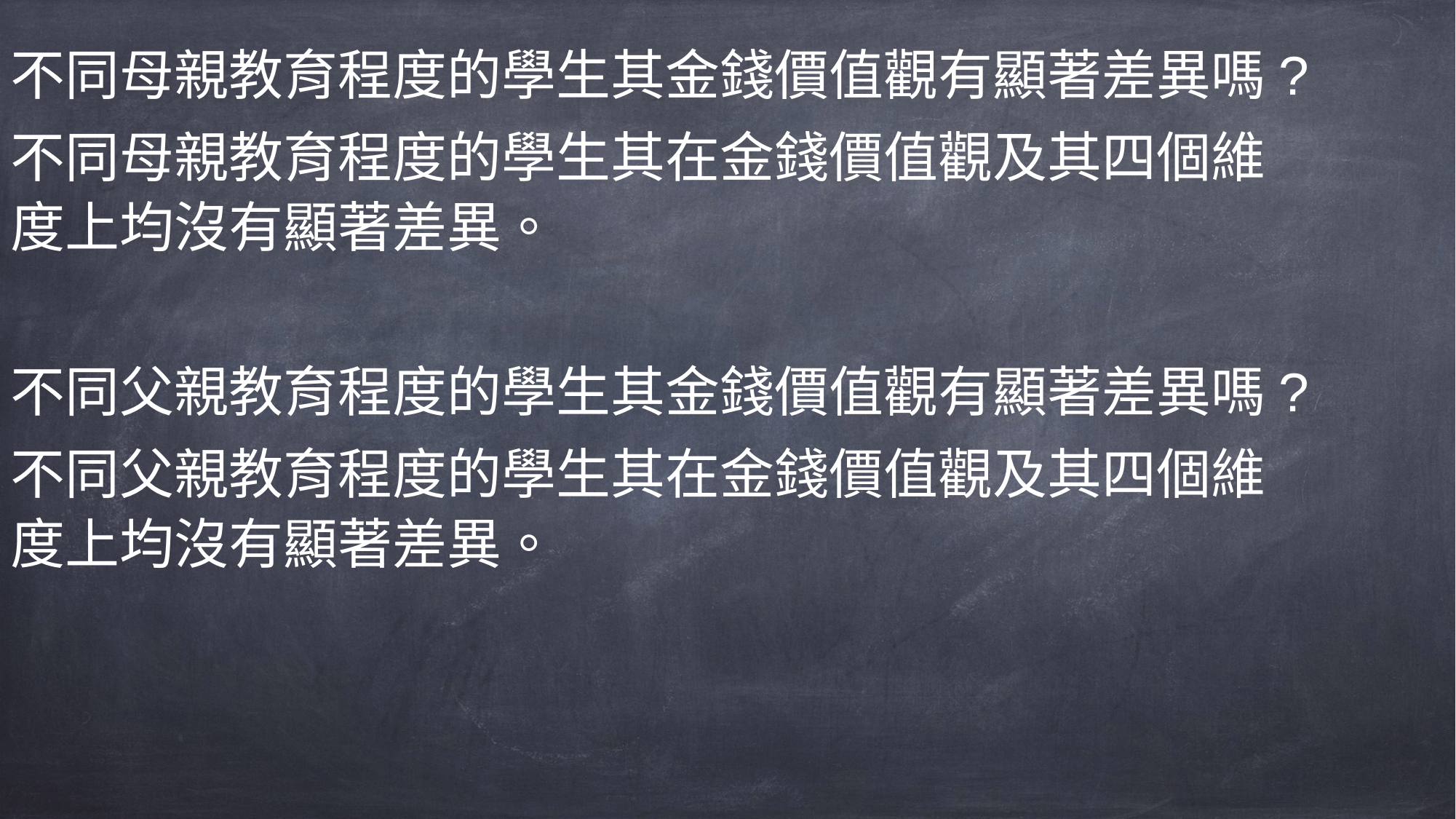

不同母親教育程度的學生其金錢價值觀有顯著差異嗎?
不同母親教育程度的學生其在金錢價值觀及其四個維度上均沒有顯著差異。

不同父親教育程度的學生其金錢價值觀有顯著差異嗎?
不同父親教育程度的學生其在金錢價值觀及其四個維度上均沒有顯著差異。